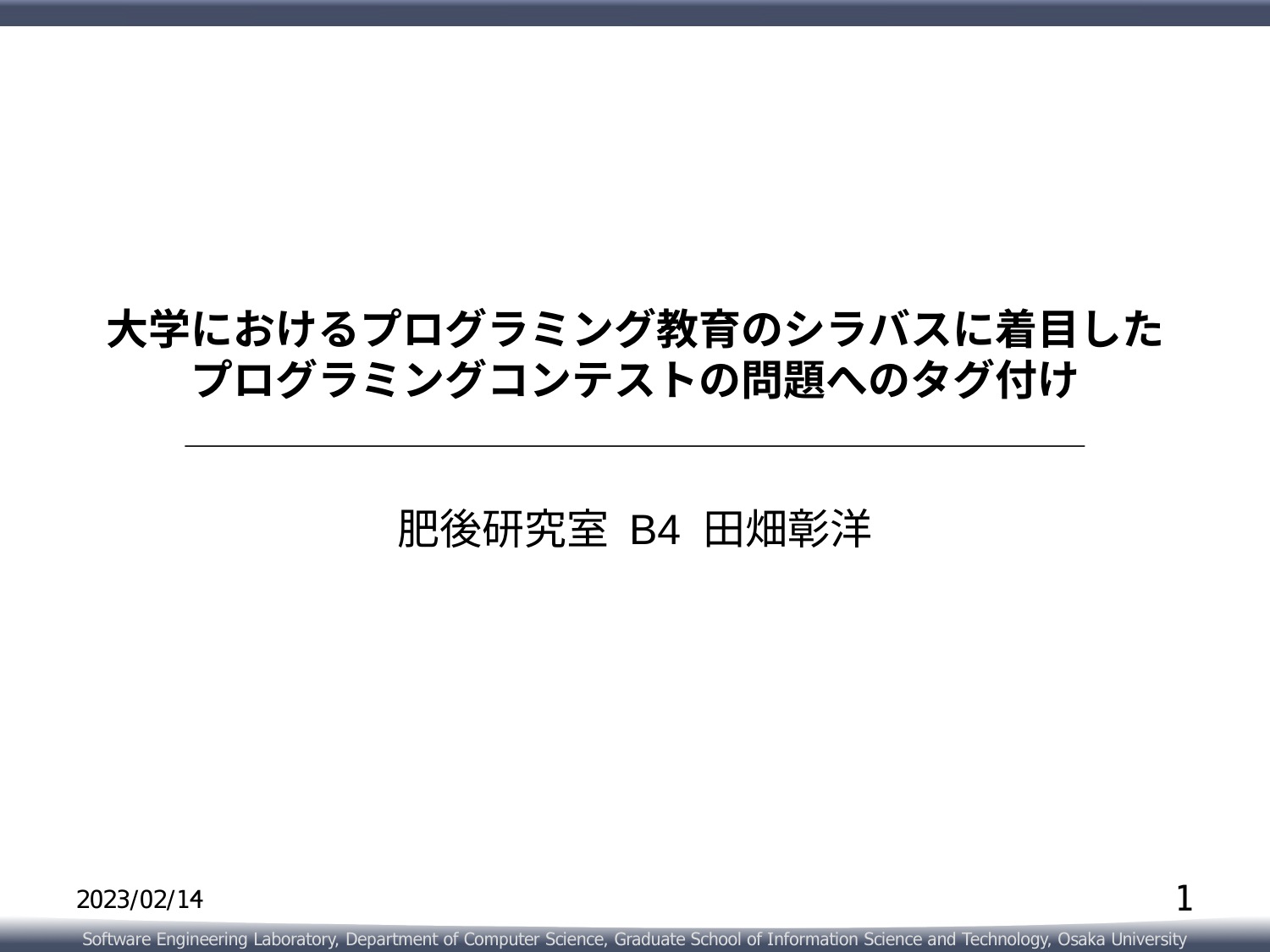

# 大学におけるプログラミング教育のシラバスに着目した プログラミングコンテストの問題へのタグ付け
肥後研究室 B4 田畑彰洋
2023/02/14
1